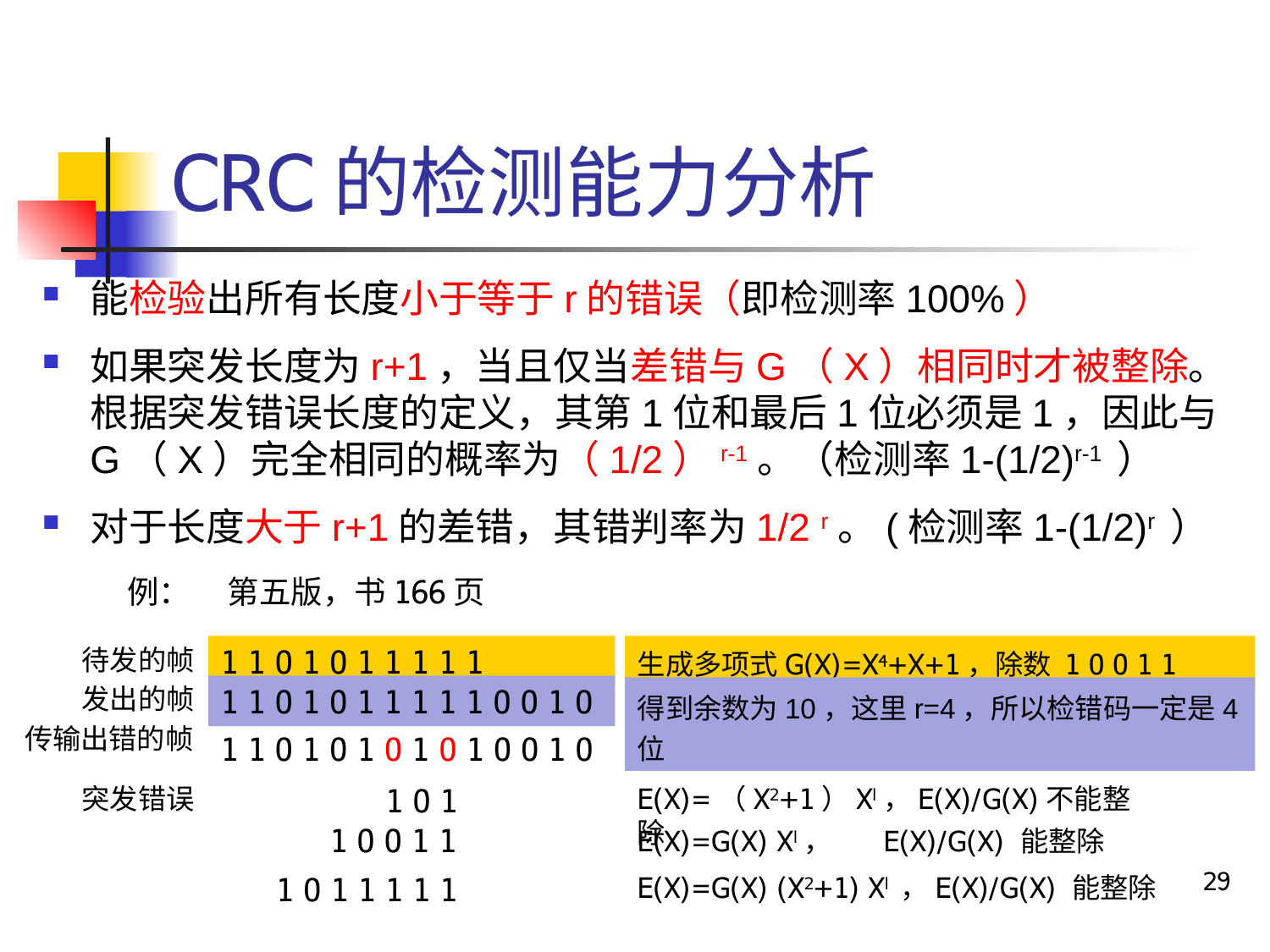

# CRC的检测能力分析
能检验出所有长度小于等于r的错误（即检测率100%）
如果突发长度为r+1，当且仅当差错与G（X）相同时才被整除。根据突发错误长度的定义，其第1位和最后1位必须是1，因此与G（X）完全相同的概率为（1/2）r-1。（检测率1-(1/2)r-1 ）
对于长度大于r+1的差错，其错判率为1/2 r。(检测率1-(1/2)r ）
例：
第五版，书166页
待发的帧
1 1 0 1 0 1 1 1 1 1
生成多项式G(X)=X4+X+1，除数 1 0 0 1 1
发出的帧
1 1 0 1 0 1 1 1 1 1 0 0 1 0
得到余数为10，这里r=4，所以检错码一定是4位
传输出错的帧
1 1 0 1 0 1 0 1 0 1 0 0 1 0   相当于异或了一个突发错误E(X)
突发错误
1 0 1
E(X)=（X2+1）Xl，E(X)/G(X)不能整除
1 0 0 1 1
E(X)=G(X) Xl，       E(X)/G(X) 能整除
29
1 0 1 1 1 1 1
E(X)=G(X) (X2+1) Xl ，E(X)/G(X) 能整除